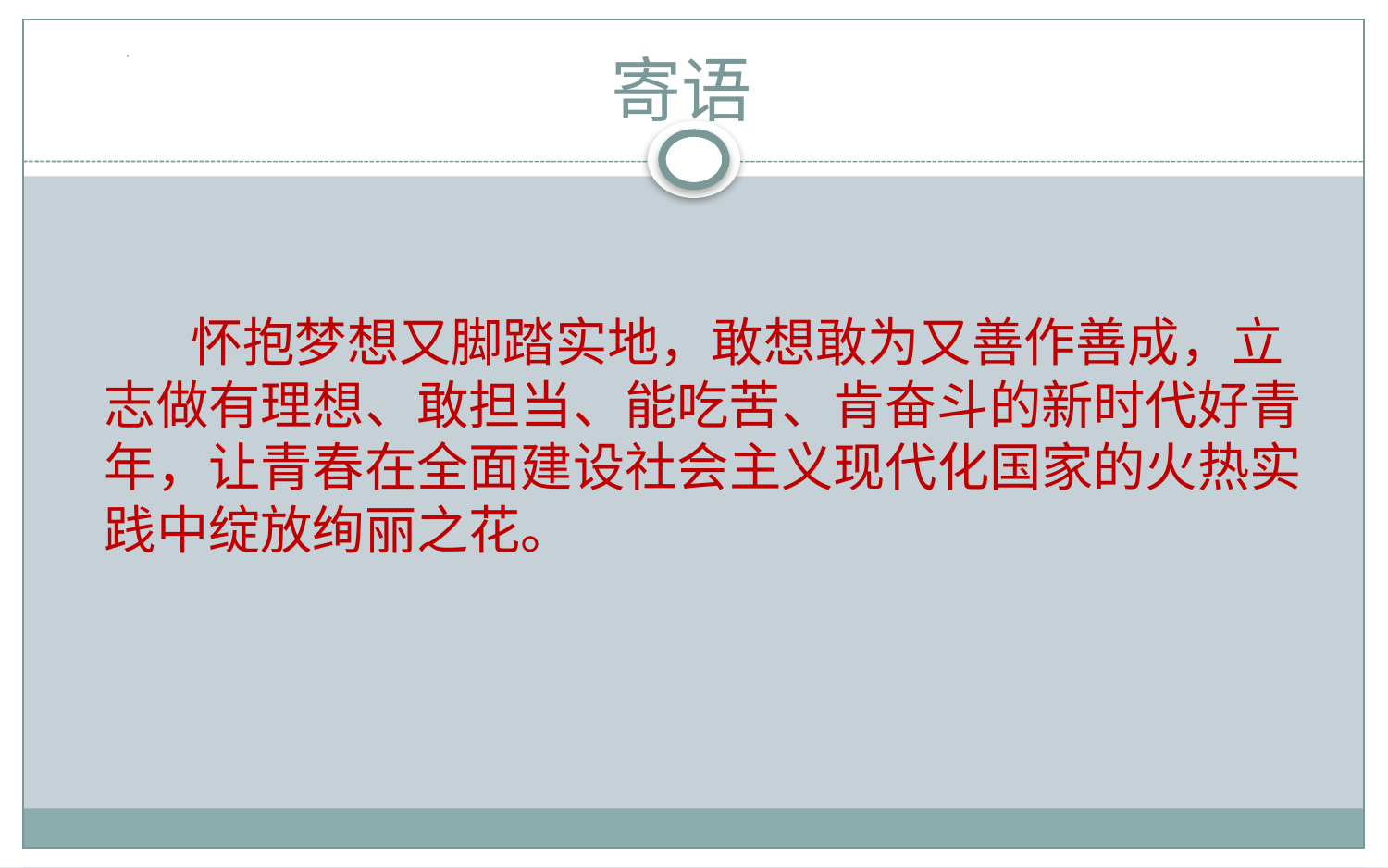

寄语
          怀抱梦想又脚踏实地，敢想敢为又善作善成，立志做有理想、敢担当、能吃苦、肯奋斗的新时代好青年，让青春在全面建设社会主义现代化国家的火热实践中绽放绚丽之花。